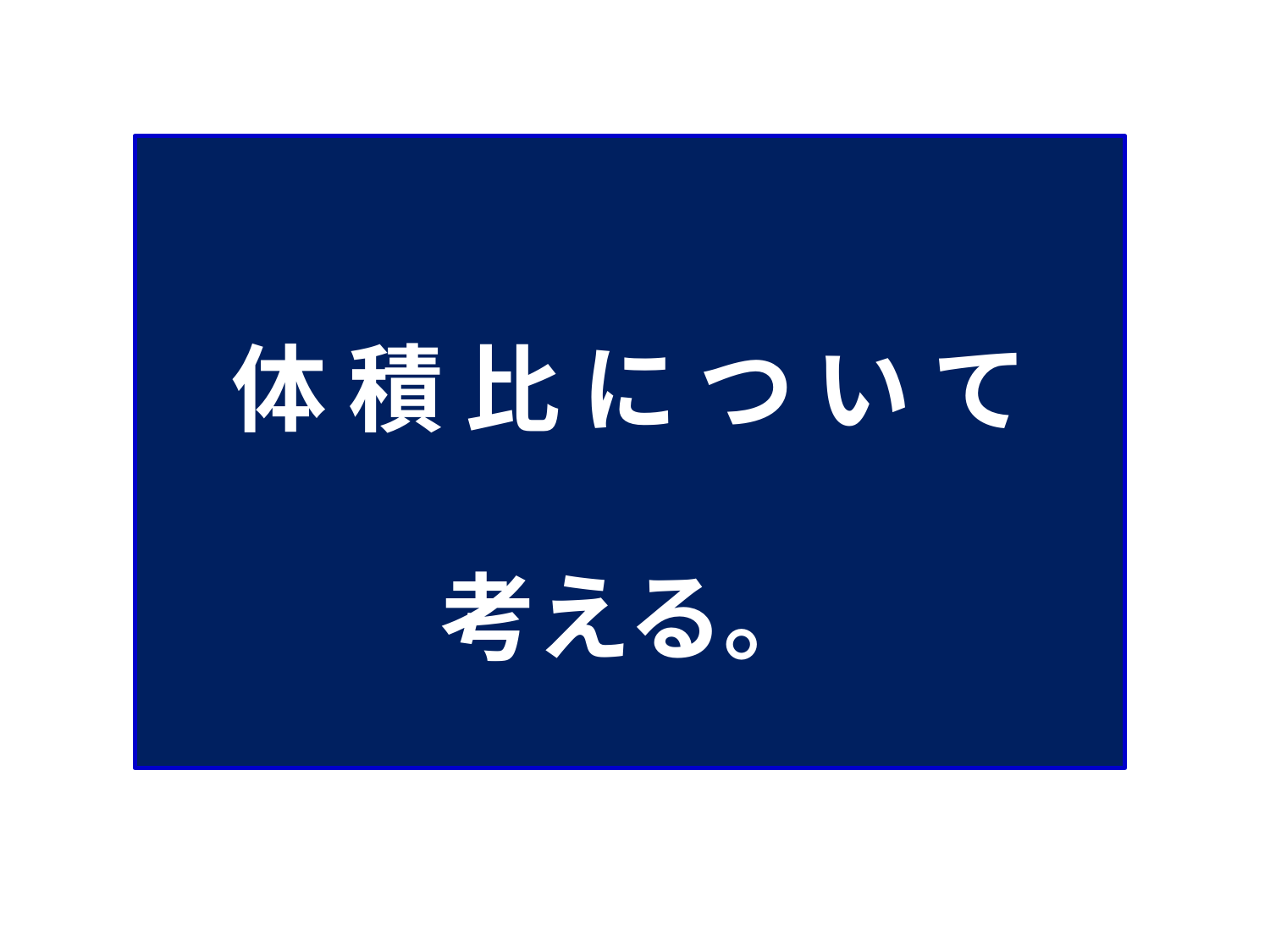

体 積 比 に つ い て

考える。